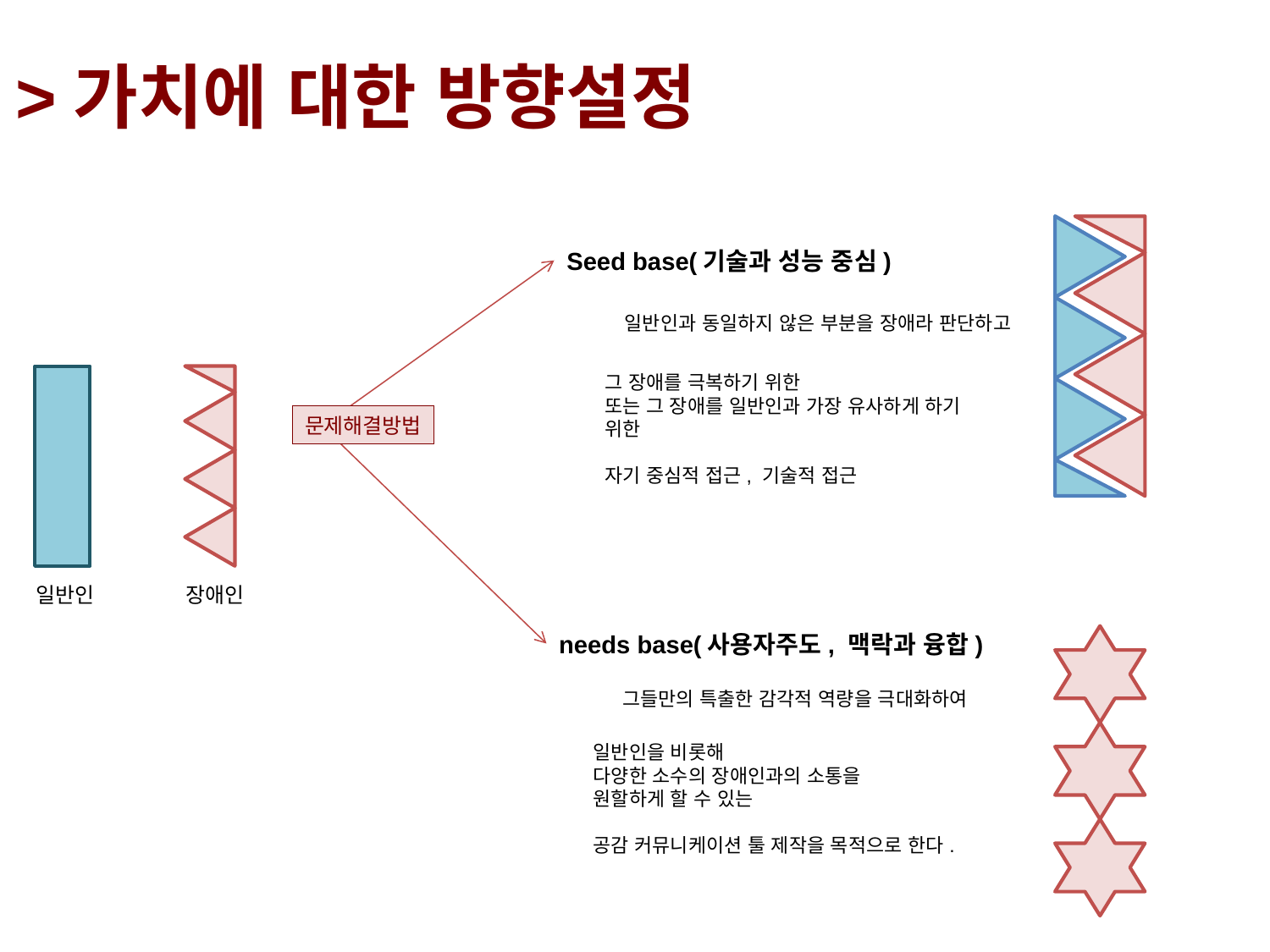

>가치에 대한 방향설정
Seed base(기술과 성능 중심)
일반인과 동일하지 않은 부분을 장애라 판단하고

그 장애를 극복하기 위한
또는 그 장애를 일반인과 가장 유사하게 하기 위한

자기 중심적 접근, 기술적 접근
문제해결방법

일반인
장애인
needs base(사용자주도, 맥락과 융합)

그들만의 특출한 감각적 역량을 극대화하여
일반인을 비롯해
다양한 소수의 장애인과의 소통을
원할하게 할 수 있는

공감 커뮤니케이션 툴 제작을 목적으로 한다.